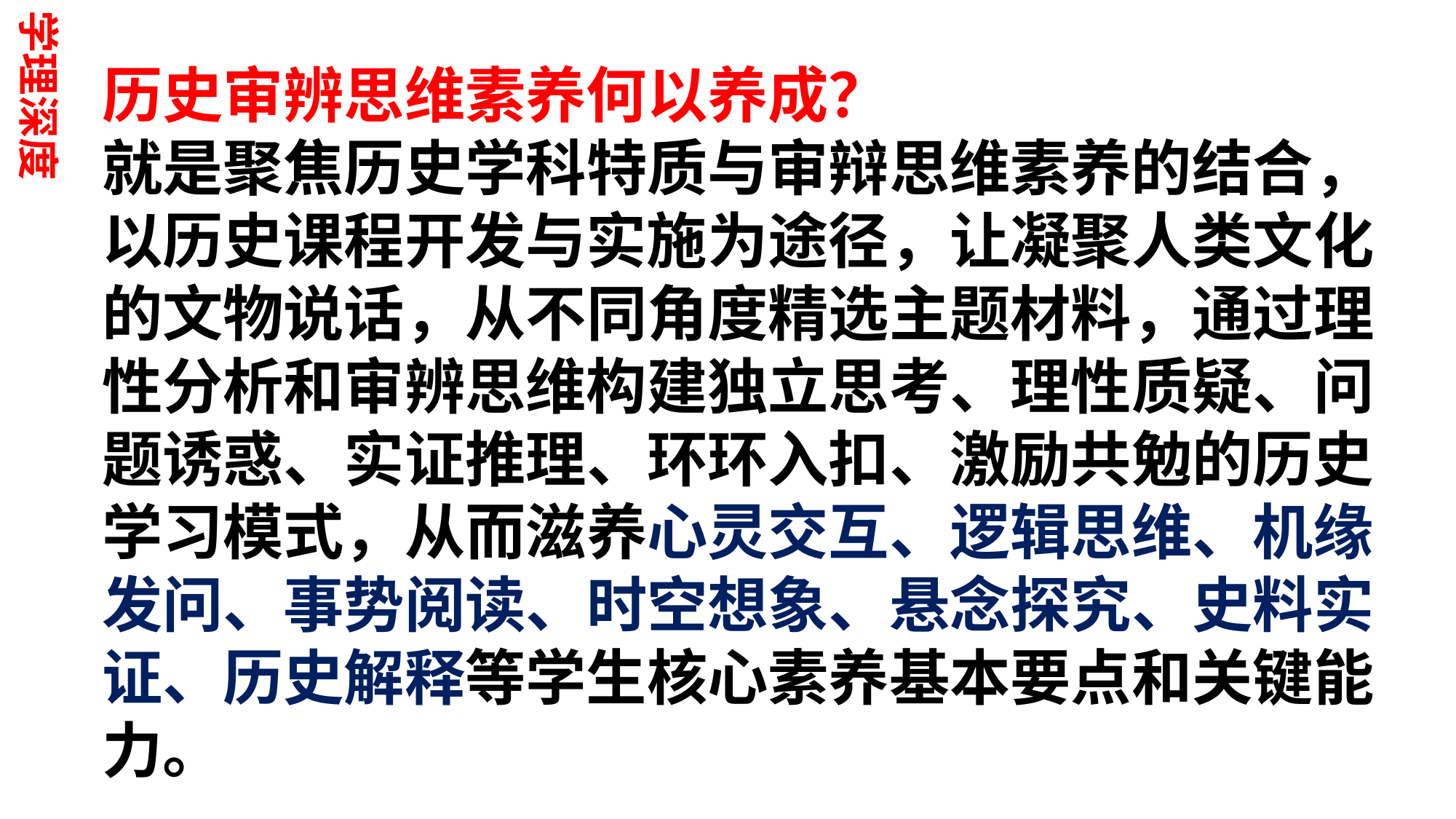

学理深度
历史审辨思维素养何以养成？
就是聚焦历史学科特质与审辩思维素养的结合，以历史课程开发与实施为途径，让凝聚人类文化的文物说话，从不同角度精选主题材料，通过理性分析和审辨思维构建独立思考、理性质疑、问题诱惑、实证推理、环环入扣、激励共勉的历史学习模式，从而滋养心灵交互、逻辑思维、机缘发问、事势阅读、时空想象、悬念探究、史料实证、历史解释等学生核心素养基本要点和关键能力。